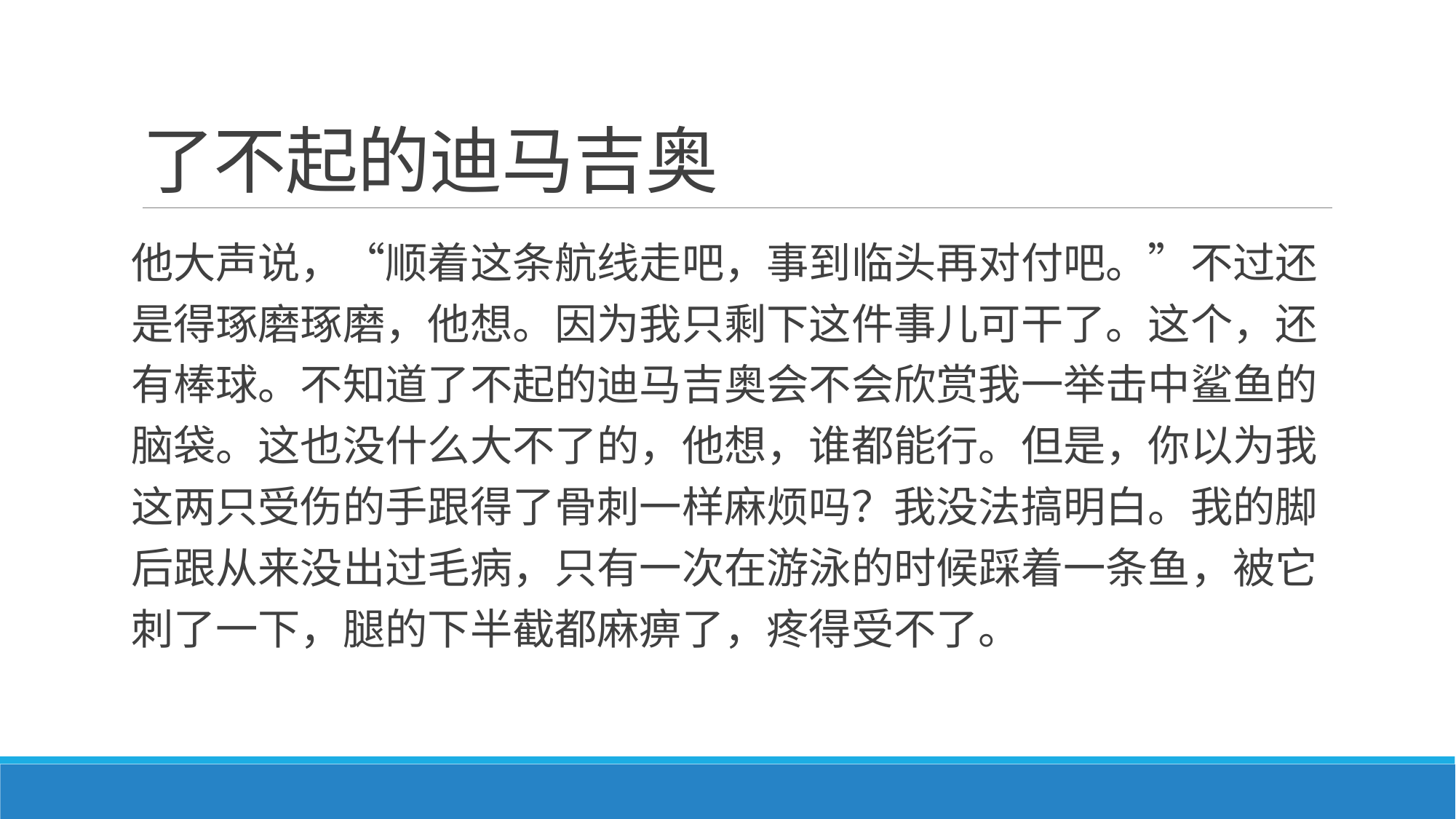

# 了不起的迪马吉奥
他大声说，“顺着这条航线走吧，事到临头再对付吧。”不过还是得琢磨琢磨，他想。因为我只剩下这件事儿可干了。这个，还有棒球。不知道了不起的迪马吉奥会不会欣赏我一举击中鲨鱼的脑袋。这也没什么大不了的，他想，谁都能行。但是，你以为我这两只受伤的手跟得了骨刺一样麻烦吗？我没法搞明白。我的脚后跟从来没出过毛病，只有一次在游泳的时候踩着一条鱼，被它刺了一下，腿的下半截都麻痹了，疼得受不了。